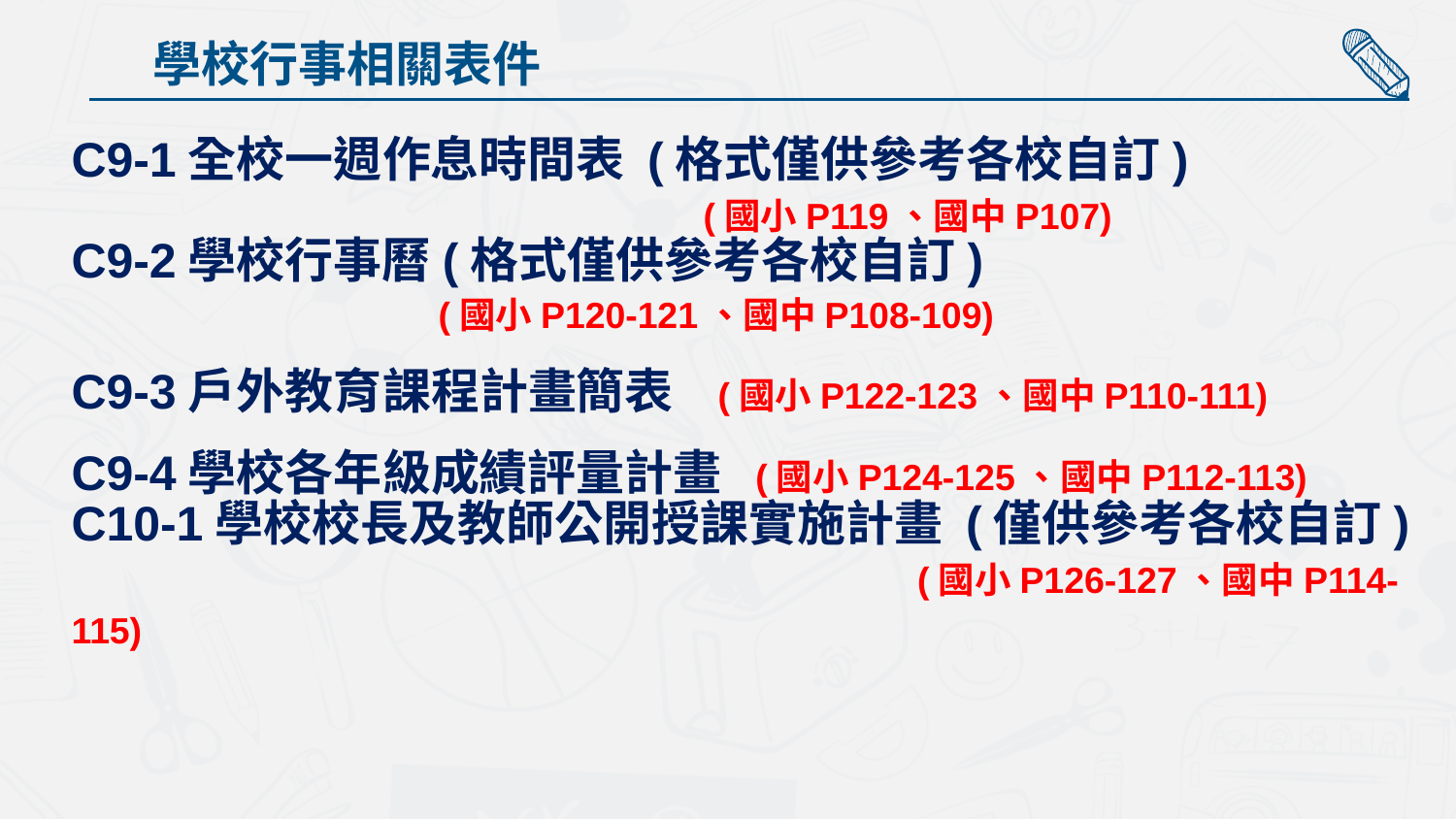

學校行事相關表件
C9-1全校一週作息時間表 (格式僅供參考各校自訂)
                                                              (國小P119、國中P107)
C9-2學校行事曆(格式僅供參考各校自訂)
                           (國小P120-121、國中P108-109)
C9-3戶外教育課程計畫簡表   (國小P122-123、國中P110-111)
C9-4學校各年級成績評量計畫  (國小P124-125、國中P112-113)
C10-1學校校長及教師公開授課實施計畫 (僅供參考各校自訂)
                                                                                   (國小P126-127、國中P114-115)